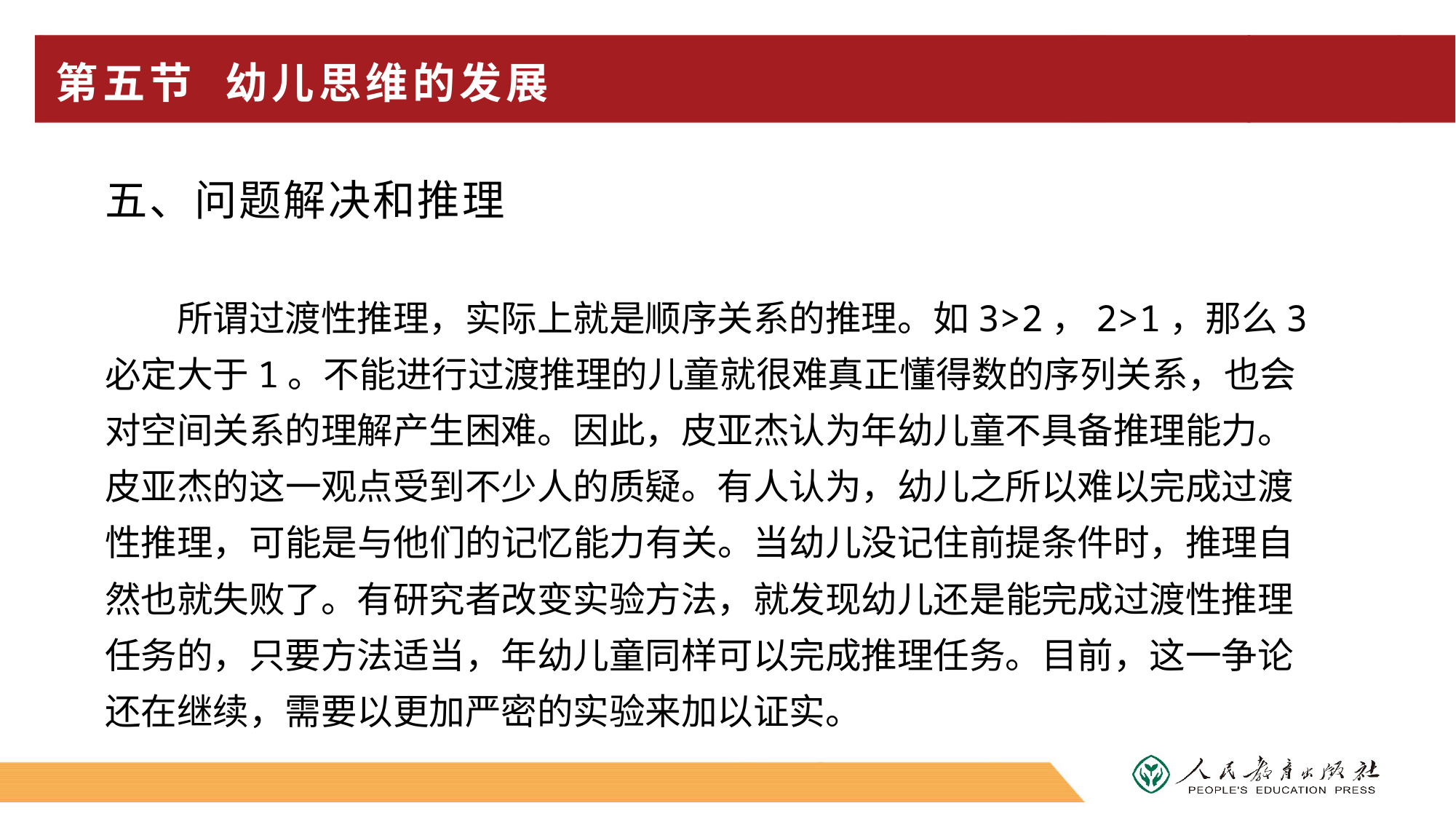

# 第五节  幼儿思维的发展
五、问题解决和推理
所谓过渡性推理，实际上就是顺序关系的推理。如3>2，2>1，那么3必定大于1。不能进行过渡推理的儿童就很难真正懂得数的序列关系，也会对空间关系的理解产生困难。因此，皮亚杰认为年幼儿童不具备推理能力。皮亚杰的这一观点受到不少人的质疑。有人认为，幼儿之所以难以完成过渡性推理，可能是与他们的记忆能力有关。当幼儿没记住前提条件时，推理自然也就失败了。有研究者改变实验方法，就发现幼儿还是能完成过渡性推理任务的，只要方法适当，年幼儿童同样可以完成推理任务。目前，这一争论还在继续，需要以更加严密的实验来加以证实。